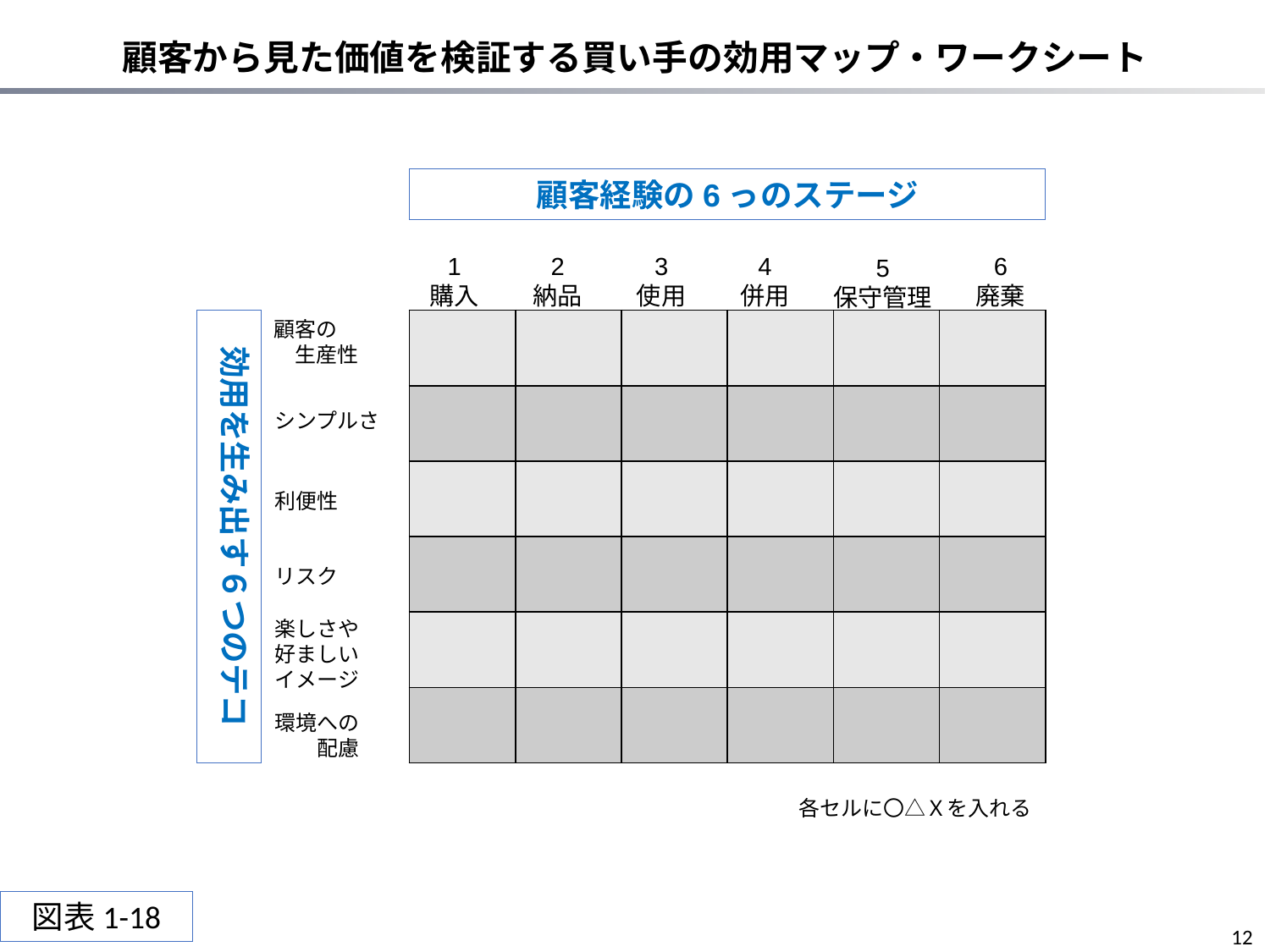

顧客から見た価値を検証する買い手の効用マップ・ワークシート
顧客経験の6っのステージ
1
購入
2
納品
3
使用
4
併用
6
廃棄
5
保守管理
効用を生み出す６つのテコ
顧客の
　生産性
|  |  |  |  |  |  |
| --- | --- | --- | --- | --- | --- |
|  |  |  |  |  |  |
|  |  |  |  |  |  |
|  |  |  |  |  |  |
|  |  |  |  |  |  |
|  |  |  |  |  |  |
シンプルさ
利便性
リスク
楽しさや
好ましい
イメージ
環境への
配慮
各セルに〇△Ｘを入れる
図表1-18